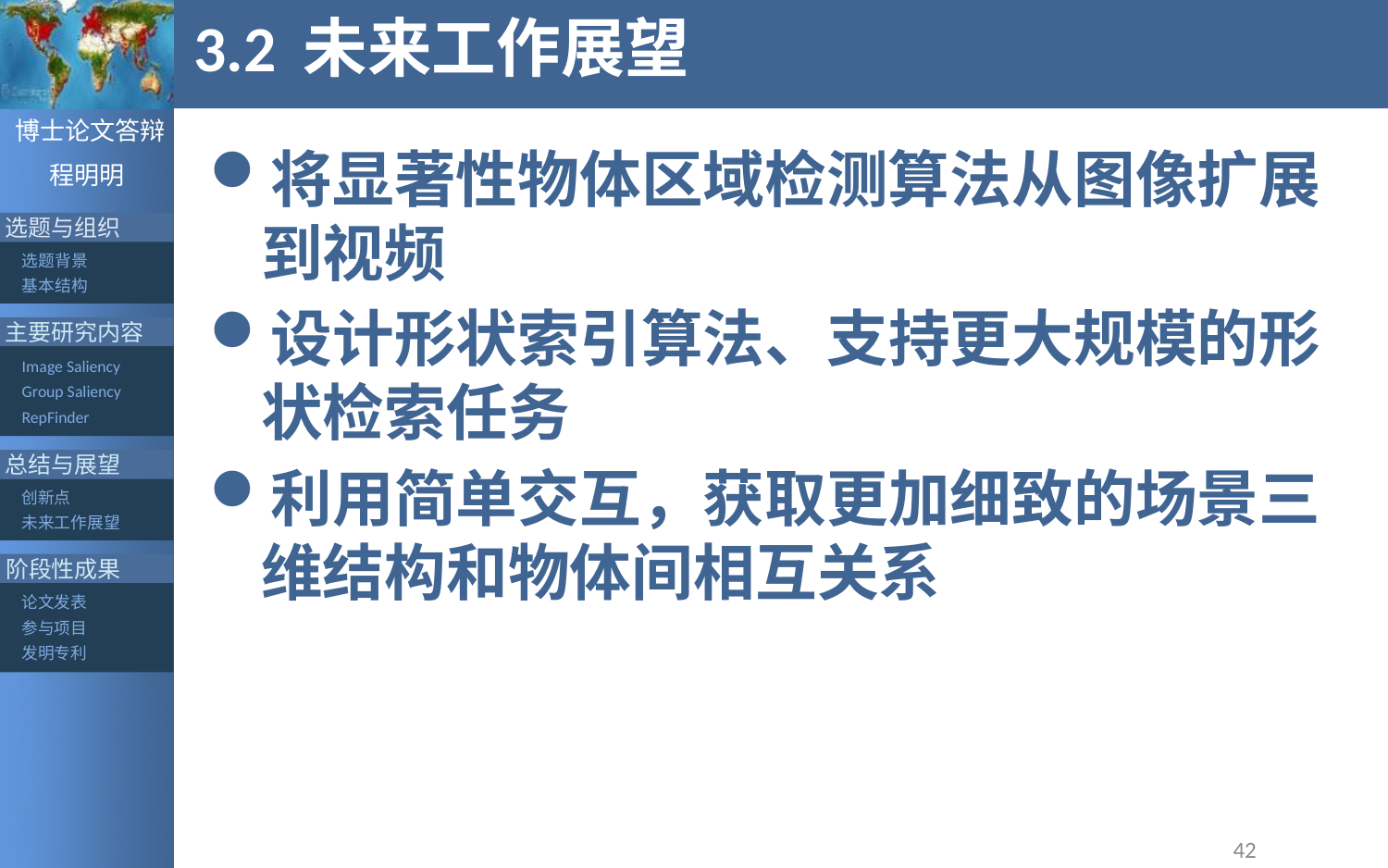

# 3.2 未来工作展望
将显著性物体区域检测算法从图像扩展到视频
设计形状索引算法、支持更大规模的形状检索任务
利用简单交互，获取更加细致的场景三维结构和物体间相互关系
42